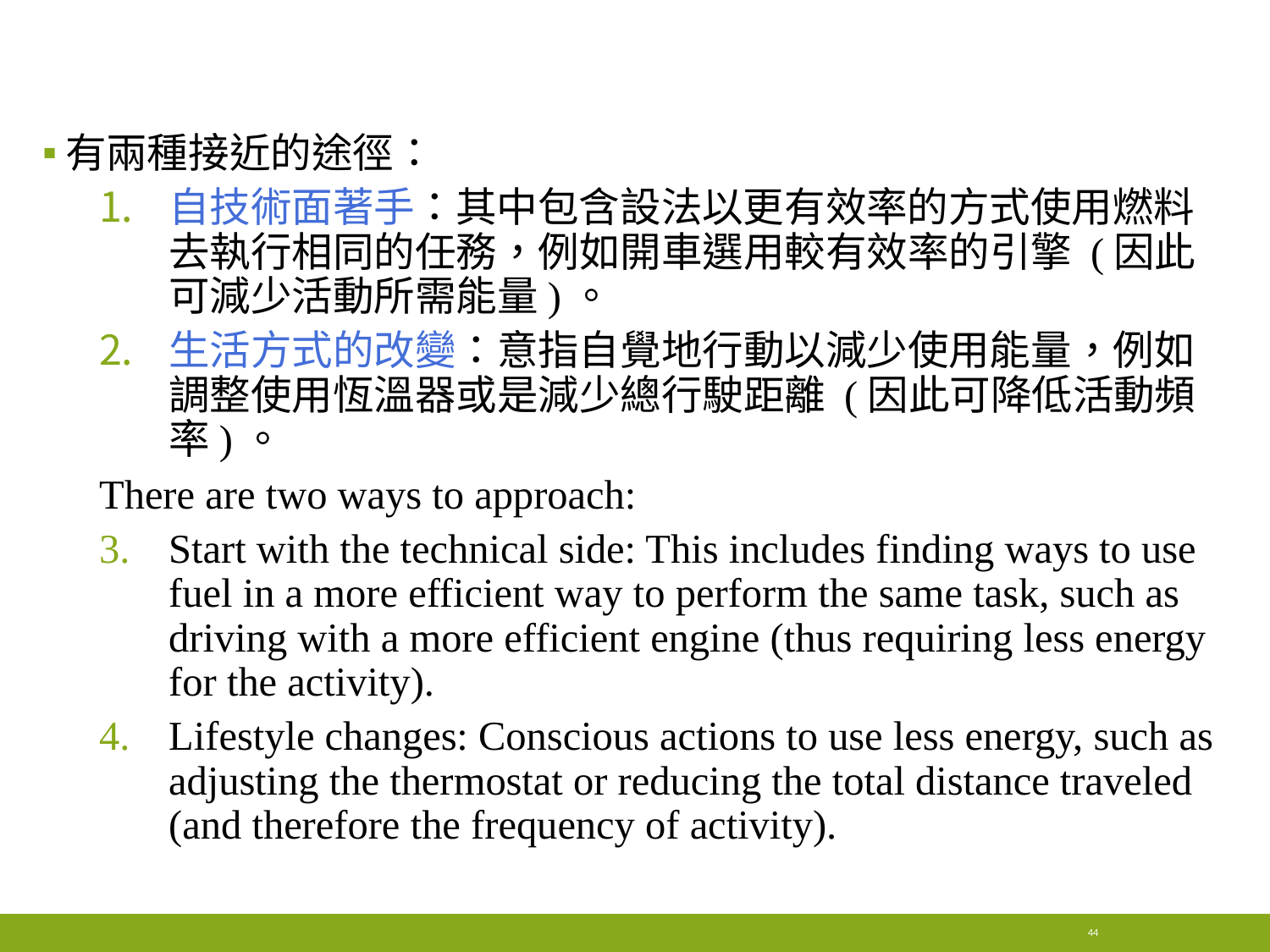

#
有兩種接近的途徑：
自技術面著手：其中包含設法以更有效率的方式使用燃料去執行相同的任務，例如開車選用較有效率的引擎 (因此可減少活動所需能量)。
生活方式的改變：意指自覺地行動以減少使用能量，例如調整使用恆溫器或是減少總行駛距離 (因此可降低活動頻率)。
There are two ways to approach:
Start with the technical side: This includes finding ways to use fuel in a more efficient way to perform the same task, such as driving with a more efficient engine (thus requiring less energy for the activity).
Lifestyle changes: Conscious actions to use less energy, such as adjusting the thermostat or reducing the total distance traveled (and therefore the frequency of activity).
44